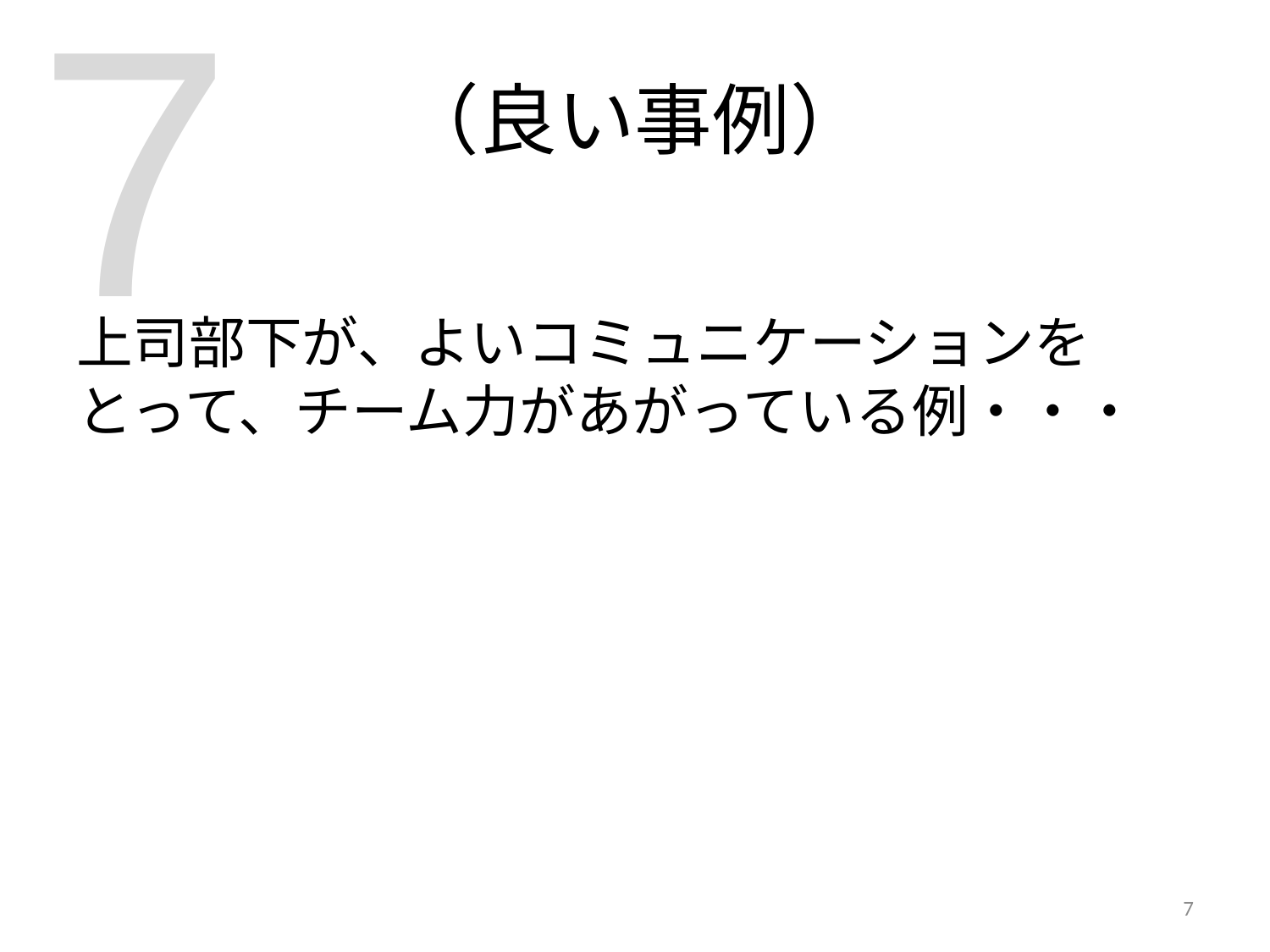

7
# （良い事例）

上司部下が、よいコミュニケーションをとって、チーム力があがっている例・・・
7